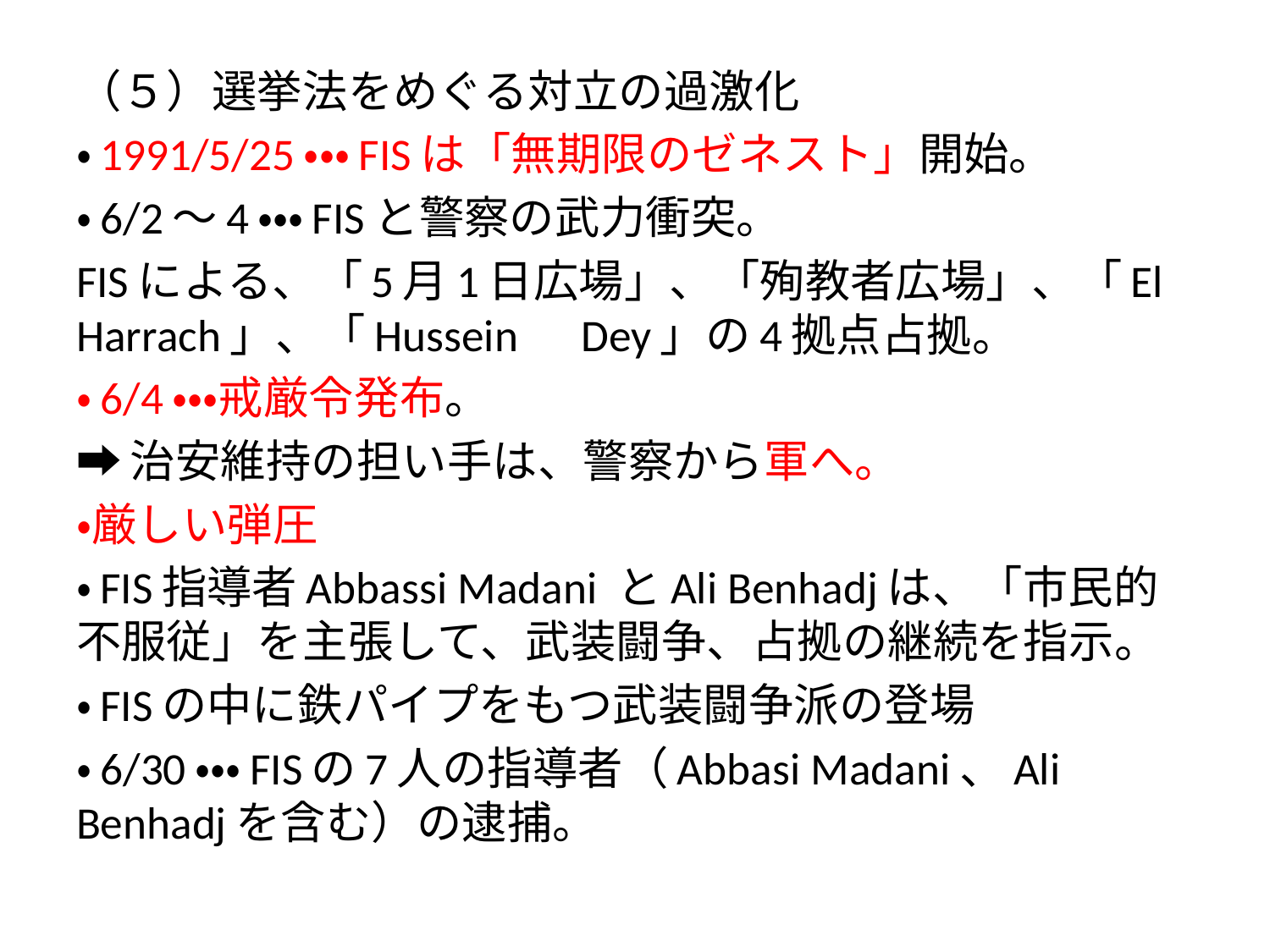

（５）選挙法をめぐる対立の過激化
・1991/5/25・・・FISは「無期限のゼネスト」開始。
・6/2～4・・・FISと警察の武力衝突。
FISによる、「5月1日広場」、「殉教者広場」、「El Harrach」、「Hussein　Dey」の4拠点占拠。
・6/4・・・戒厳令発布。
➡治安維持の担い手は、警察から軍へ。
・厳しい弾圧
・FIS指導者Abbassi Madani とAli Benhadjは、「市民的不服従」を主張して、武装闘争、占拠の継続を指示。
・FISの中に鉄パイプをもつ武装闘争派の登場
・6/30・・・FISの7人の指導者（Abbasi Madani、Ali Benhadjを含む）の逮捕。